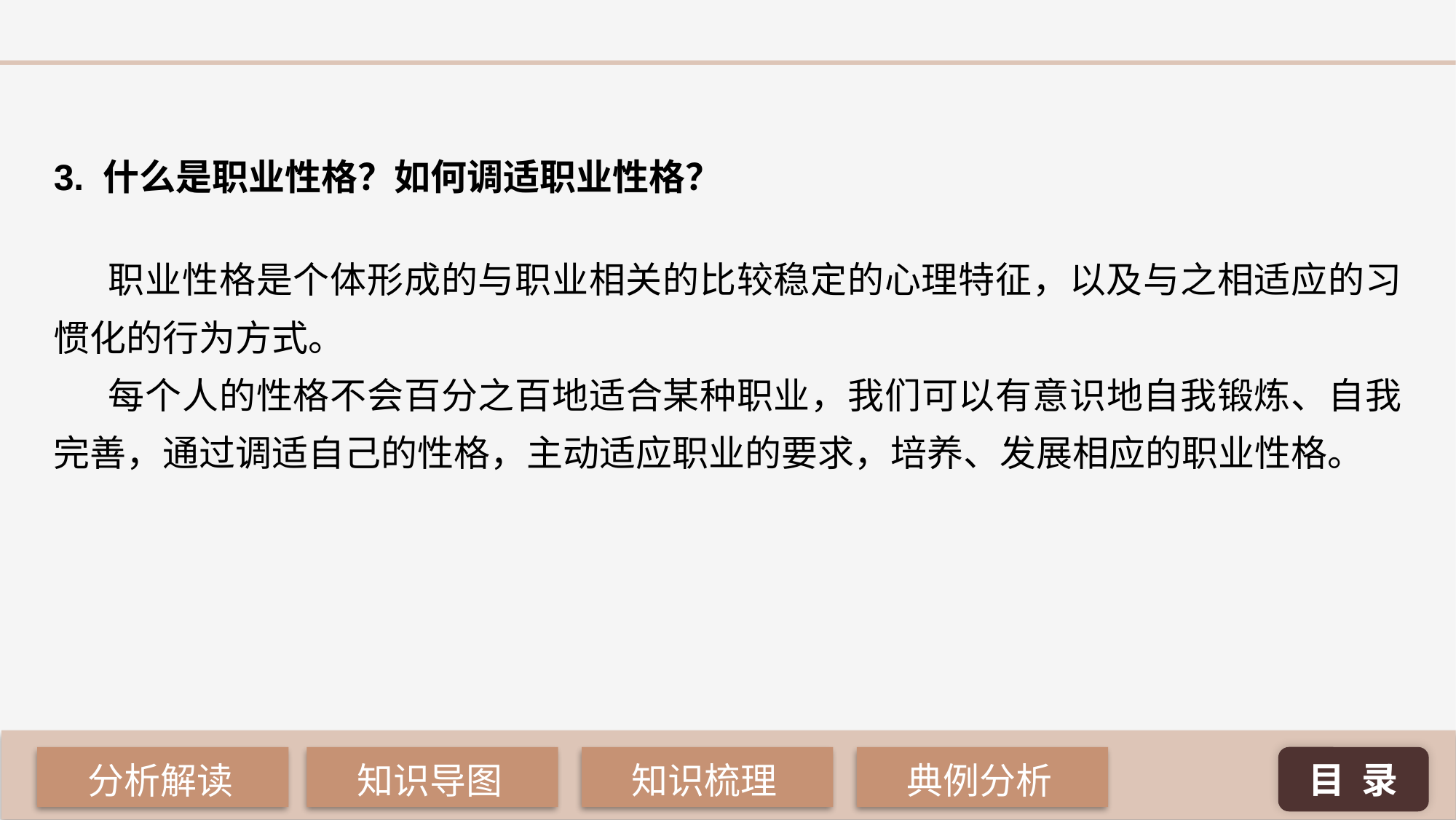

3. 什么是职业性格？如何调适职业性格？
职业性格是个体形成的与职业相关的比较稳定的心理特征，以及与之相适应的习惯化的行为方式。
每个人的性格不会百分之百地适合某种职业，我们可以有意识地自我锻炼、自我完善，通过调适自己的性格，主动适应职业的要求，培养、发展相应的职业性格。